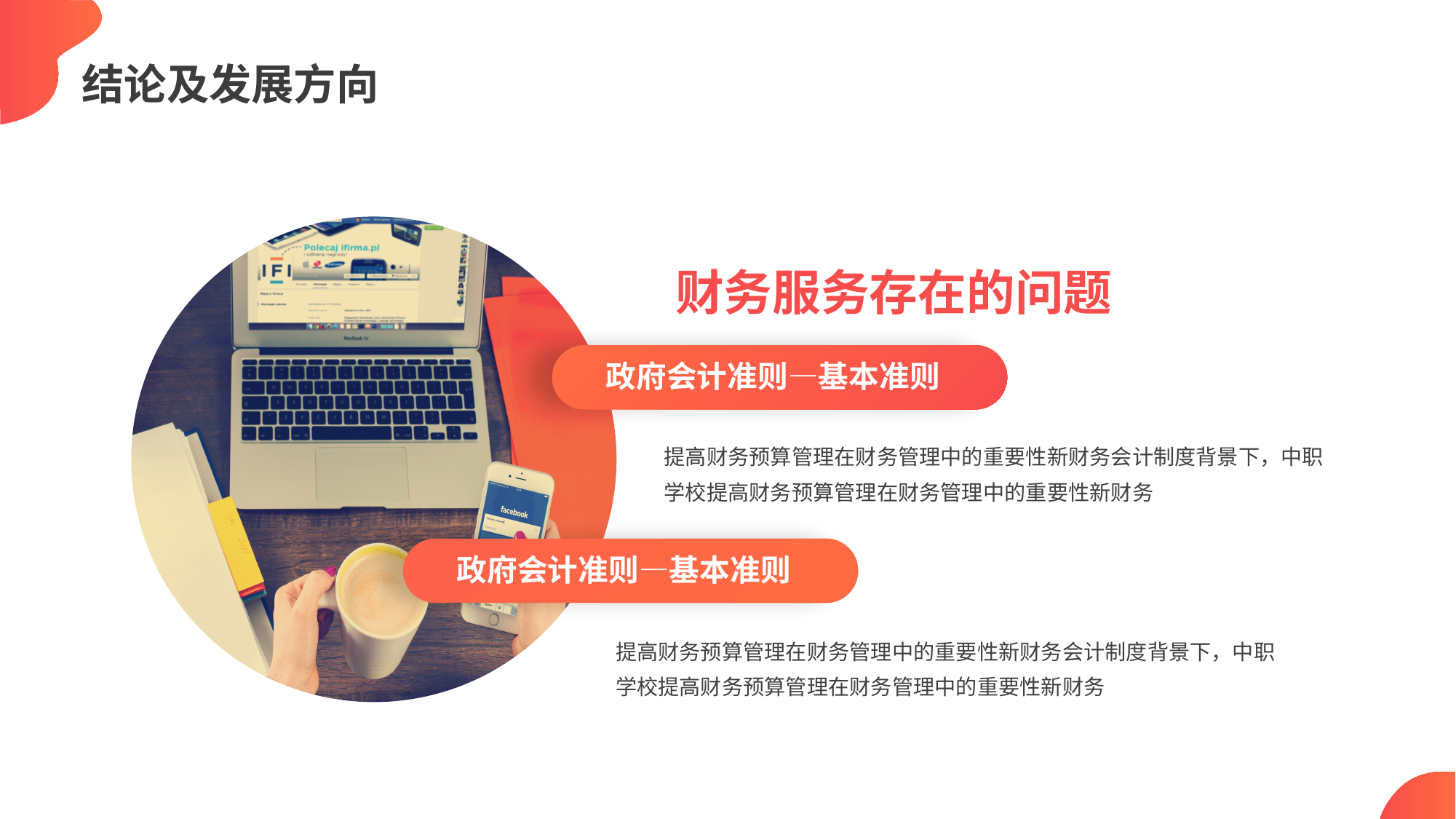

结论及发展方向

财务服务存在的问题

政府会计准则—基本准则
提高财务预算管理在财务管理中的重要性新财务会计制度背景下，中职学校提高财务预算管理在财务管理中的重要性新财务

政府会计准则—基本准则
提高财务预算管理在财务管理中的重要性新财务会计制度背景下，中职学校提高财务预算管理在财务管理中的重要性新财务